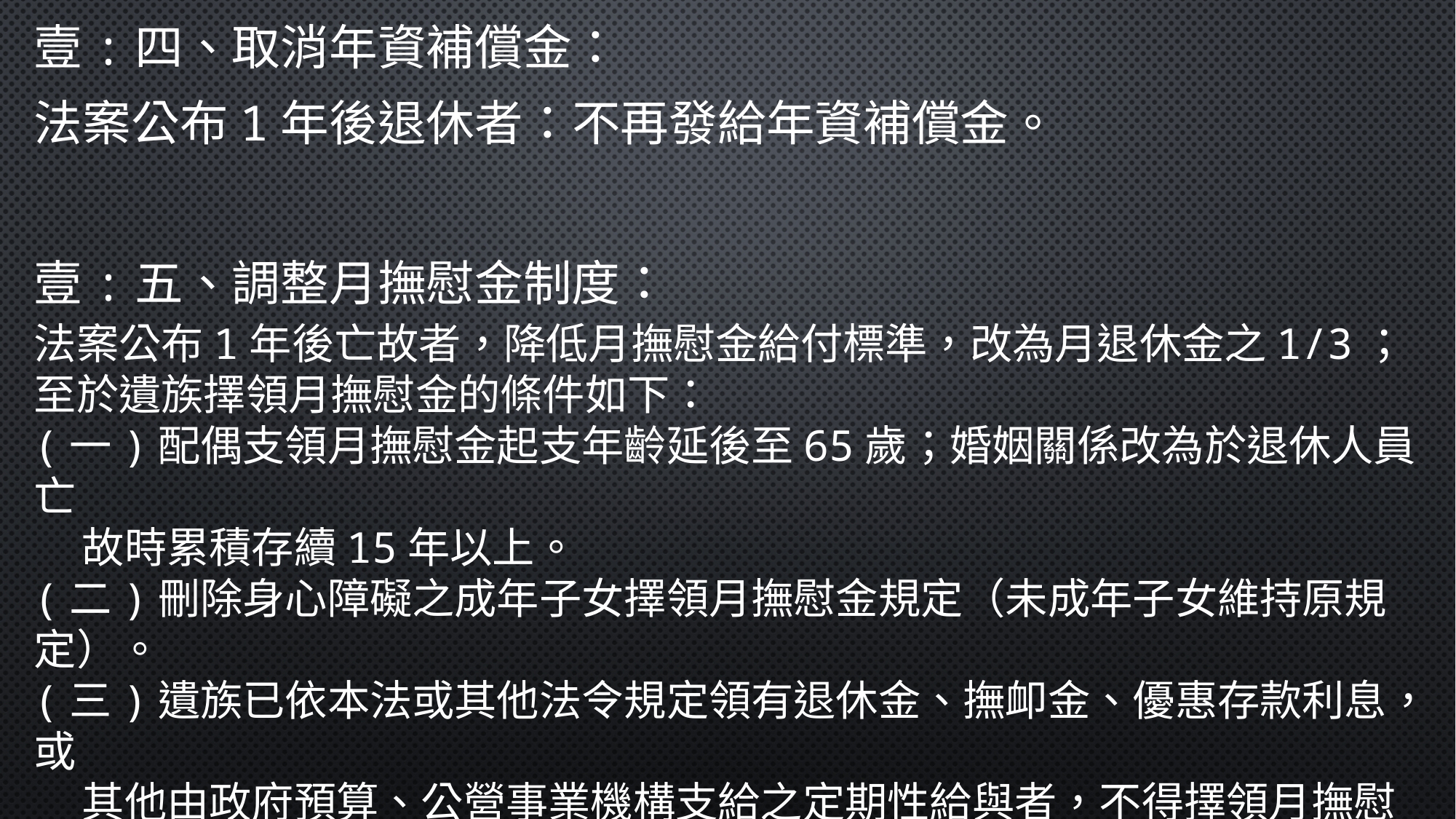

壹:四、取消年資補償金：

法案公布1年後退休者：不再發給年資補償金。
壹:五、調整月撫慰金制度：

法案公布1年後亡故者，降低月撫慰金給付標準，改為月退休金之1/3；至於遺族擇領月撫慰金的條件如下：
(一)配偶支領月撫慰金起支年齡延後至65歲；婚姻關係改為於退休人員亡
    故時累積存續15年以上。
(二)刪除身心障礙之成年子女擇領月撫慰金規定（未成年子女維持原規定）。
(三)遺族已依本法或其他法令規定領有退休金、撫卹金、優惠存款利息，或
    其他由政府預算、公營事業機構支給之定期性給與者，不得擇領月撫慰
    金。
(四)將月撫慰金和一次撫慰金之用語修正為「遺屬年金」及「遺屬一次金」